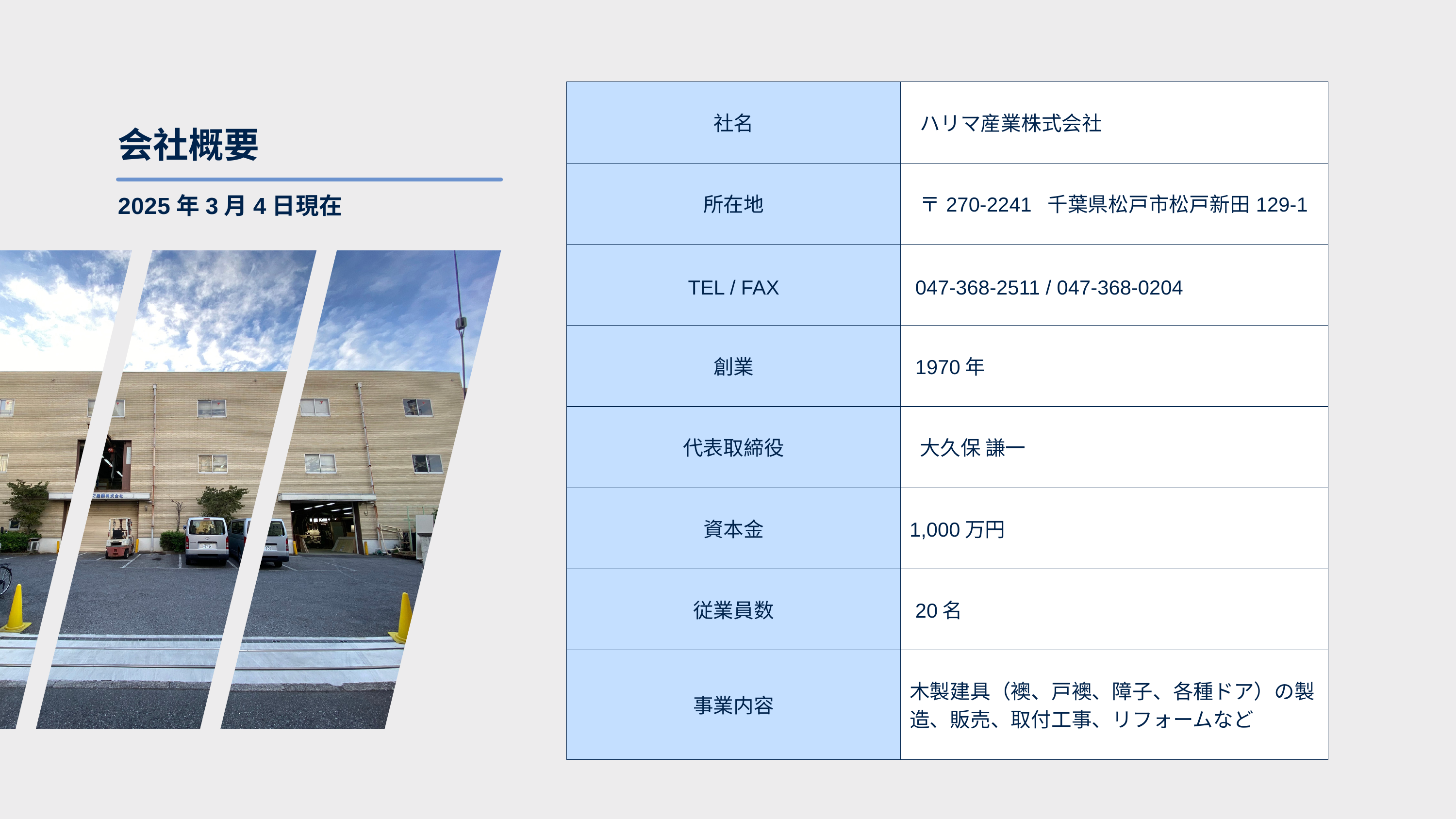

| 社名 | ハリマ産業株式会社 |
| --- | --- |
| 所在地 | 〒270-2241 千葉県松戸市松戸新田129-1 |
| TEL / FAX | 047-368-2511 / 047-368-0204 |
| 創業 | 1970年 |
| 代表取締役 | 大久保 謙一 |
| 資本金 | 1,000万円 |
| 従業員数 | 20名 |
| 事業内容 | 木製建具（襖、戸襖、障子、各種ドア）の製造、販売、取付工事、リフォームなど |
会社概要

2025年3月4日現在